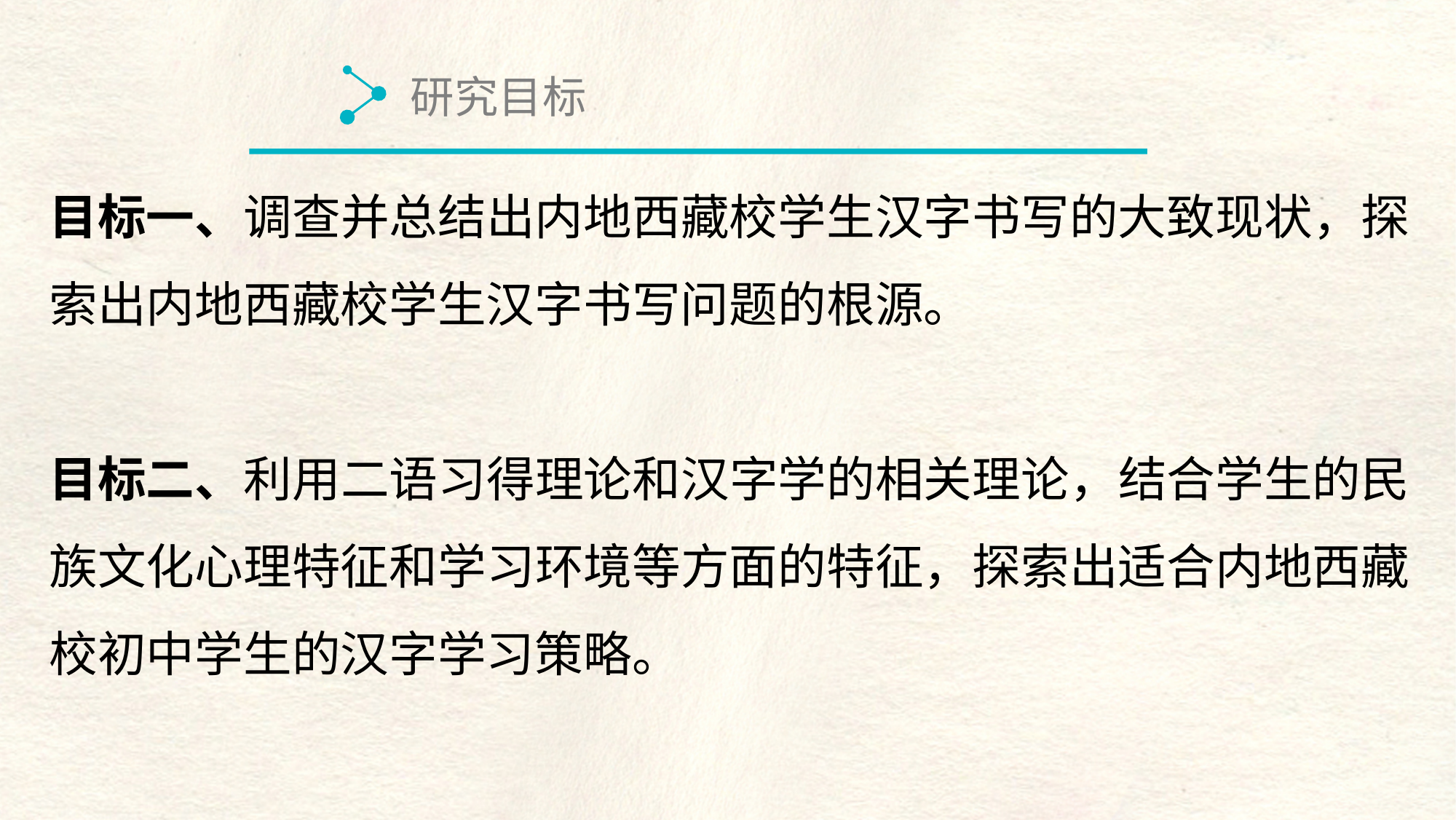

研究目标

目标一、调查并总结出内地西藏校学生汉字书写的大致现状，探索出内地西藏校学生汉字书写问题的根源。

目标二、利用二语习得理论和汉字学的相关理论，结合学生的民族文化心理特征和学习环境等方面的特征，探索出适合内地西藏校初中学生的汉字学习策略。